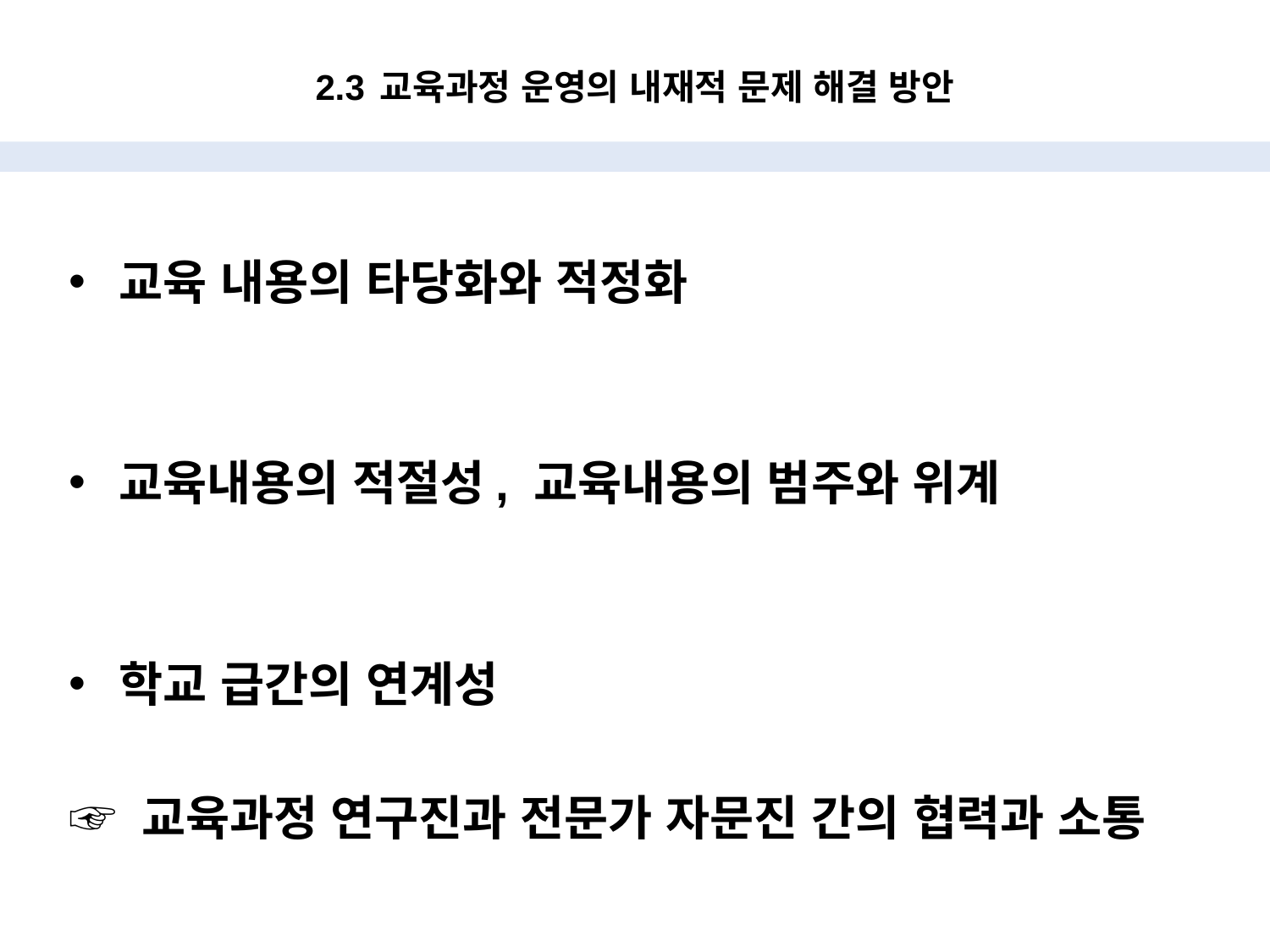

# 2.3 교육과정 운영의 내재적 문제 해결 방안

교육 내용의 타당화와 적정화

교육내용의 적절성, 교육내용의 범주와 위계

학교 급간의 연계성

☞ 교육과정 연구진과 전문가 자문진 간의 협력과 소통